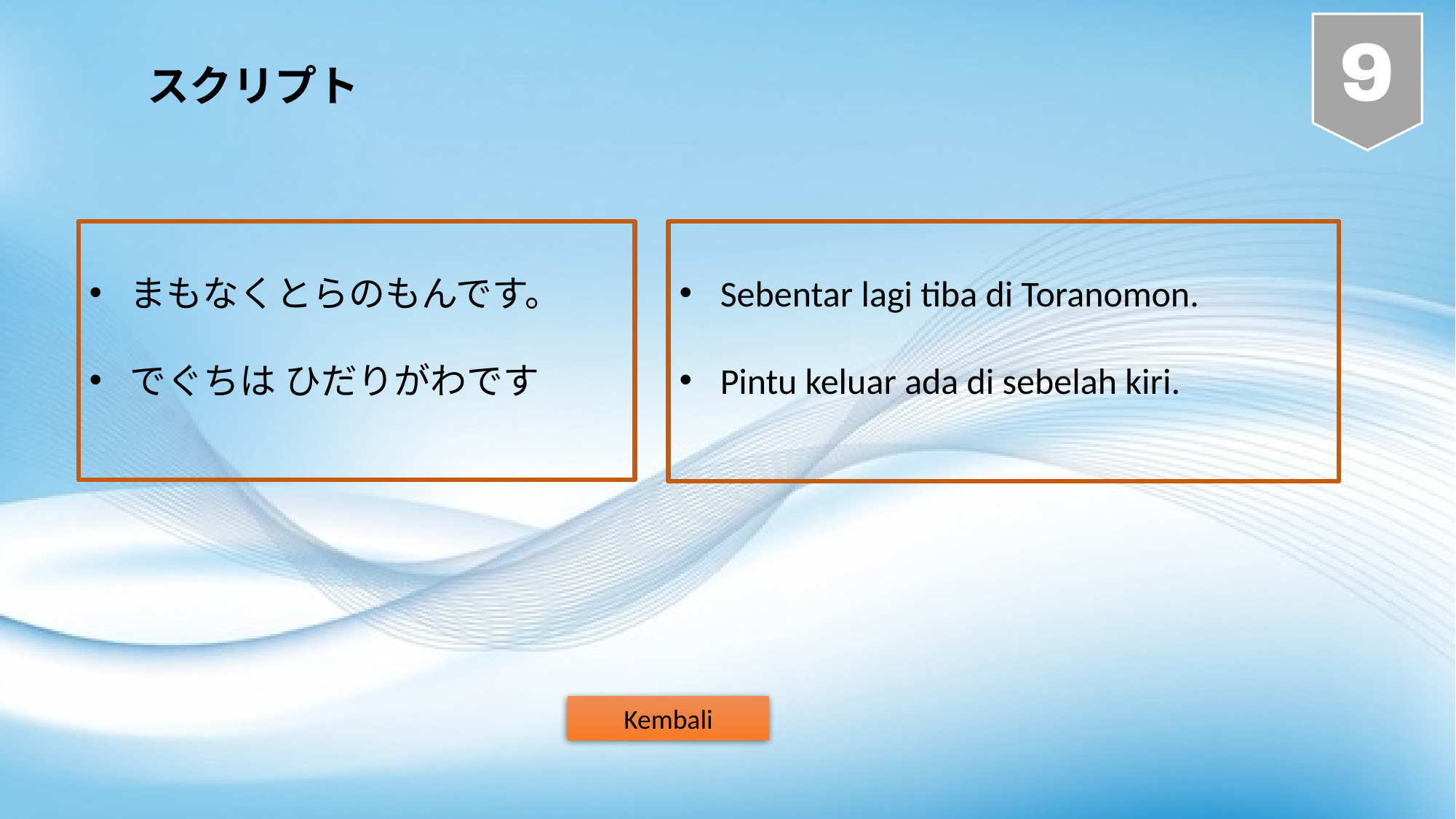

9
スクリプト

まもなくとらのもんです。

でぐちは ひだりがわです

Sebentar lagi tiba di Toranomon.

Pintu keluar ada di sebelah kiri.

Kembali